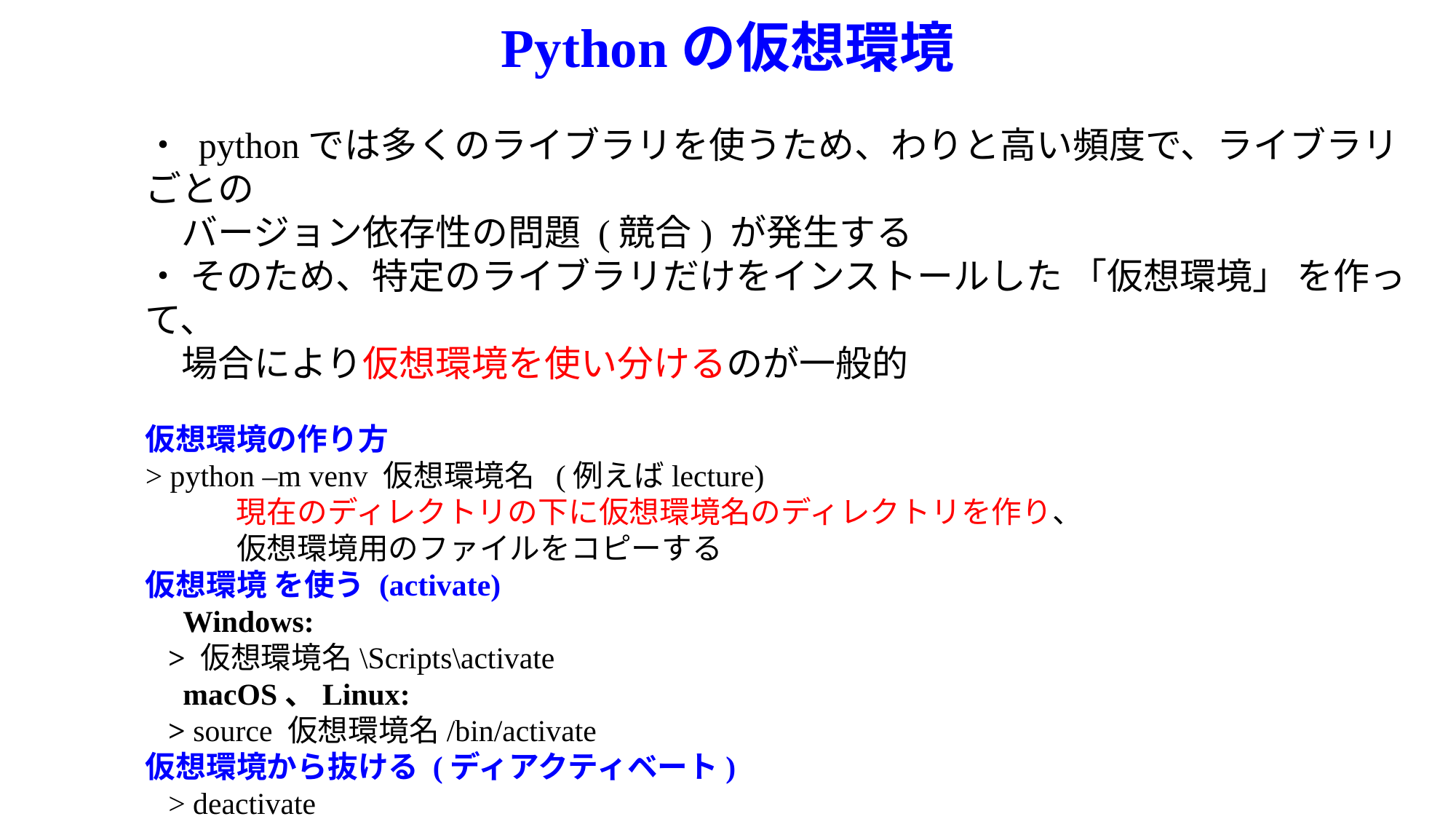

# Pythonの仮想環境
・ pythonでは多くのライブラリを使うため、わりと高い頻度で、ライブラリごとの
　バージョン依存性の問題 (競合) が発生する
・ そのため、特定のライブラリだけをインストールした 「仮想環境」 を作って、
　場合により仮想環境を使い分けるのが一般的

仮想環境の作り方
> python –m venv 仮想環境名  (例えばlecture)
　　　現在のディレクトリの下に仮想環境名のディレクトリを作り、
　　　仮想環境用のファイルをコピーする
仮想環境 を使う (activate)
　Windows:
   > 仮想環境名\Scripts\activate
　macOS、Linux:
   > source 仮想環境名/bin/activate
仮想環境から抜ける (ディアクティベート)
   > deactivate